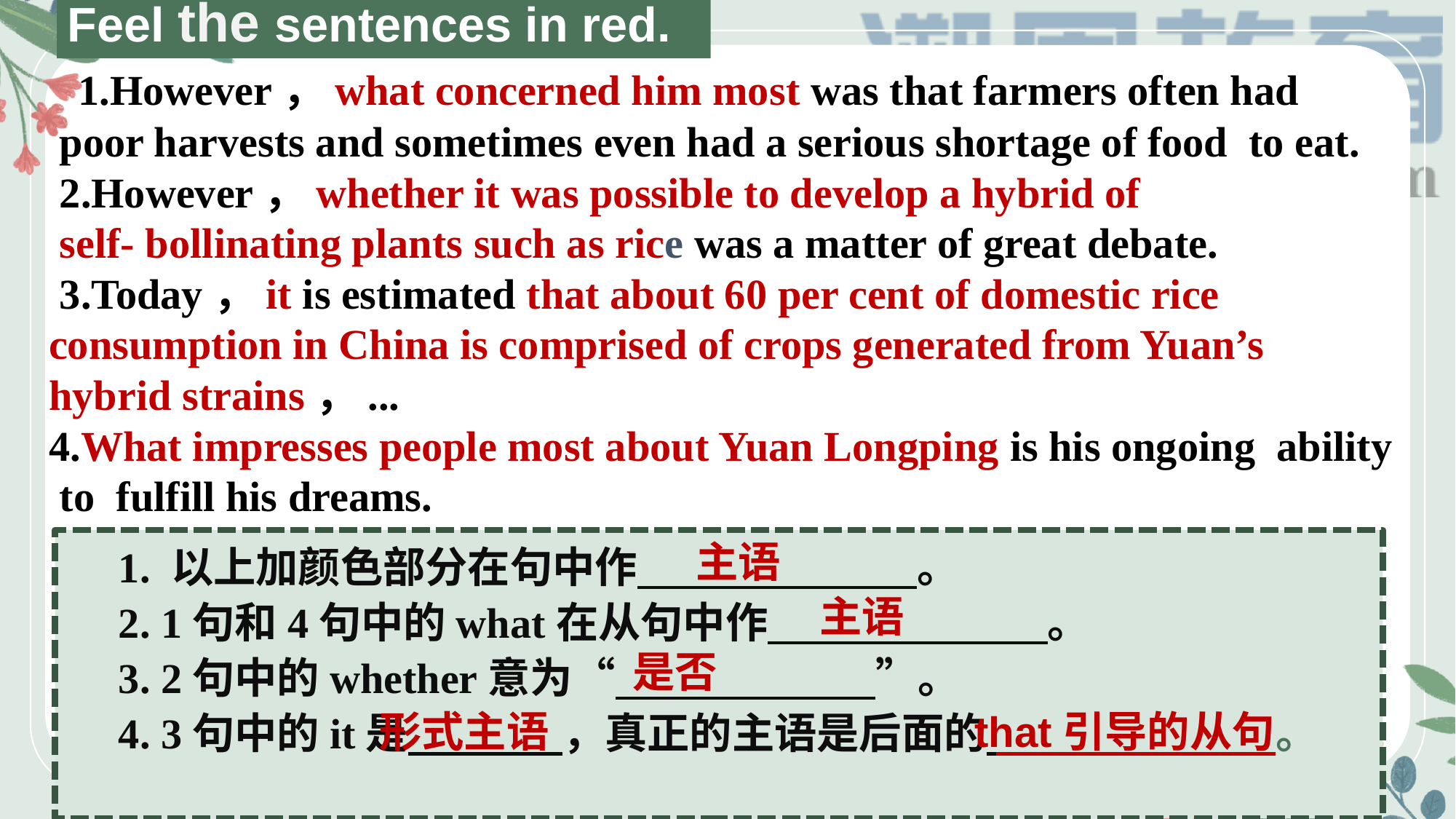

Feel the sentences in red.
     1.However，what concerned him most was that farmers often had
    poor harvests and sometimes even had a serious shortage of food  to eat.
    2.However，whether it was possible to develop a hybrid of
    self- bollinating plants such as rice was a matter of great debate.
    3.Today，it is estimated that about 60 per cent of domestic rice
   consumption in China is comprised of crops generated from Yuan’s
   hybrid strains，...
   4.What impresses people most about Yuan Longping is his ongoing  ability
    to  fulfill his dreams.
     1. 以上加颜色部分在句中作                             。
     2. 1句和4句中的what在从句中作                             。
     3. 2句中的whether意为“                           ”。
     4. 3句中的it是                ，真正的主语是后面的                              。

主语
主语
是否
形式主语
that引导的从句